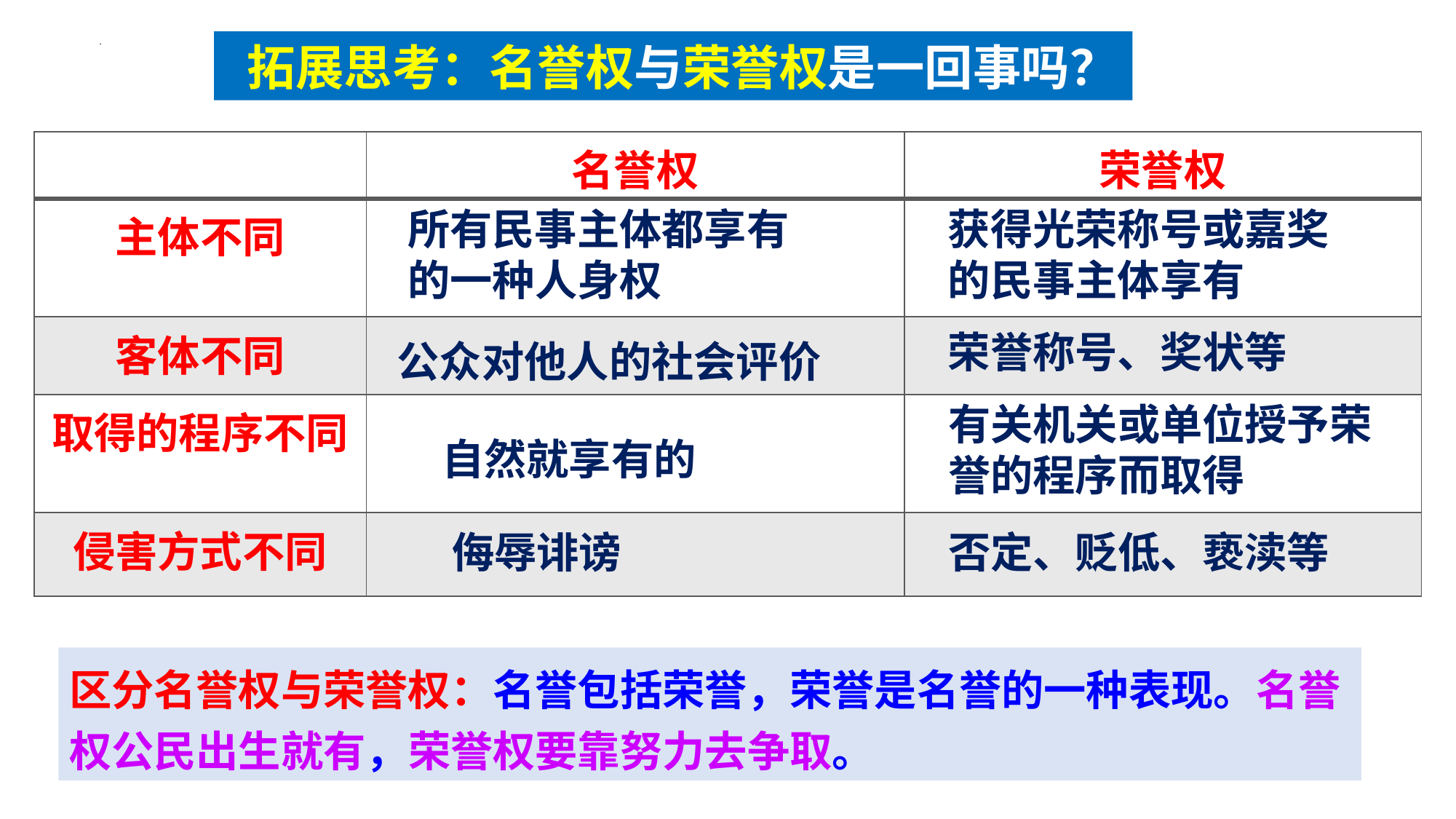

拓展思考：名誉权与荣誉权是一回事吗？
|  | 名誉权 | 荣誉权 |
| --- | --- | --- |
| 主体不同 |  |  |
| 客体不同 |  |  |
| 取得的程序不同 |  |  |
| 侵害方式不同 |  |  |
所有民事主体都享有的一种人身权
获得光荣称号或嘉奖的民事主体享有
荣誉称号、奖状等
公众对他人的社会评价
有关机关或单位授予荣誉的程序而取得

自然就享有的
侮辱诽谤
否定、贬低、亵渎等
区分名誉权与荣誉权：名誉包括荣誉，荣誉是名誉的一种表现。名誉权公民出生就有，荣誉权要靠努力去争取。